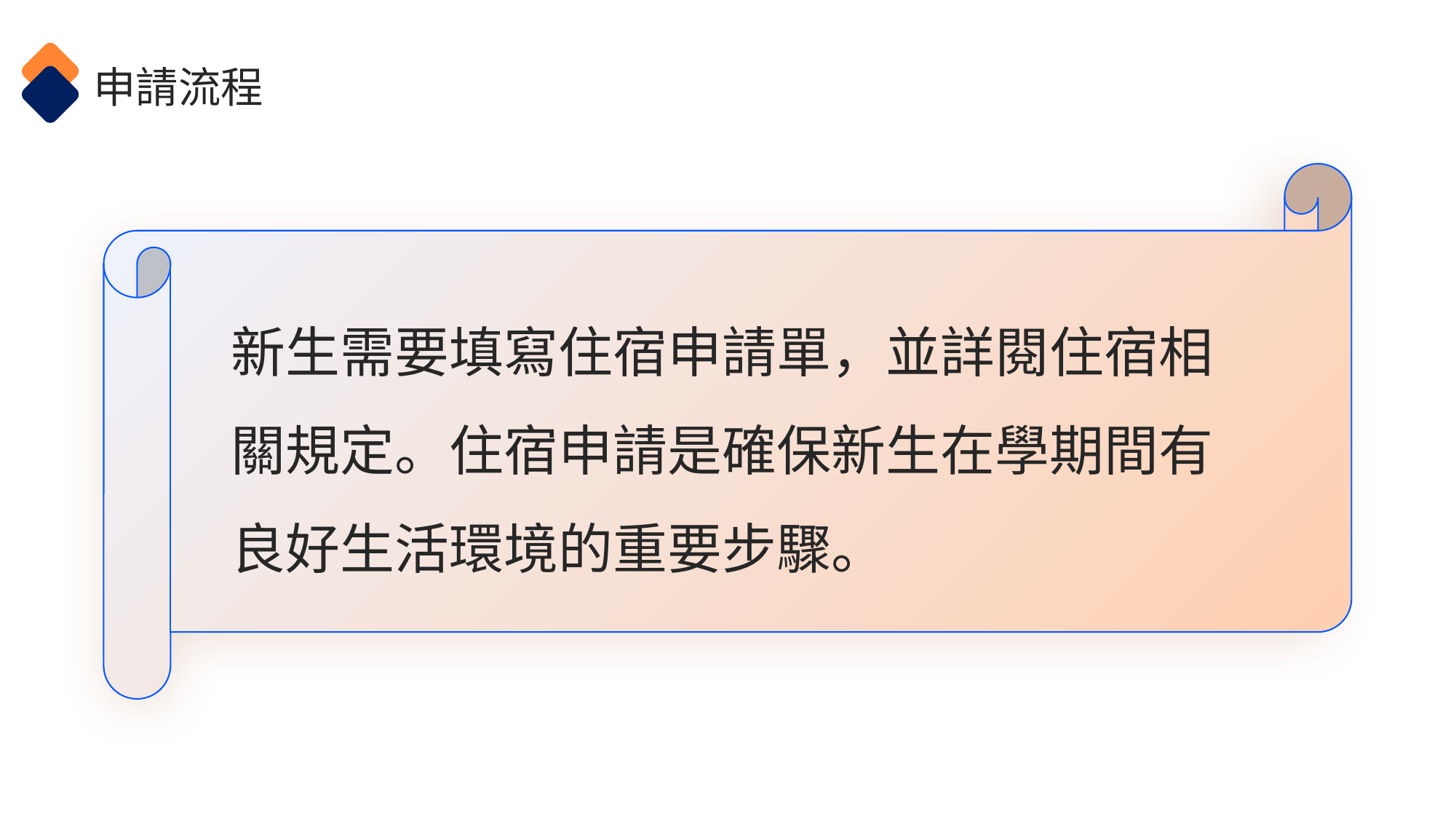

申請流程

新生需要填寫住宿申請單，並詳閱住宿相關規定。住宿申請是確保新生在學期間有良好生活環境的重要步驟。